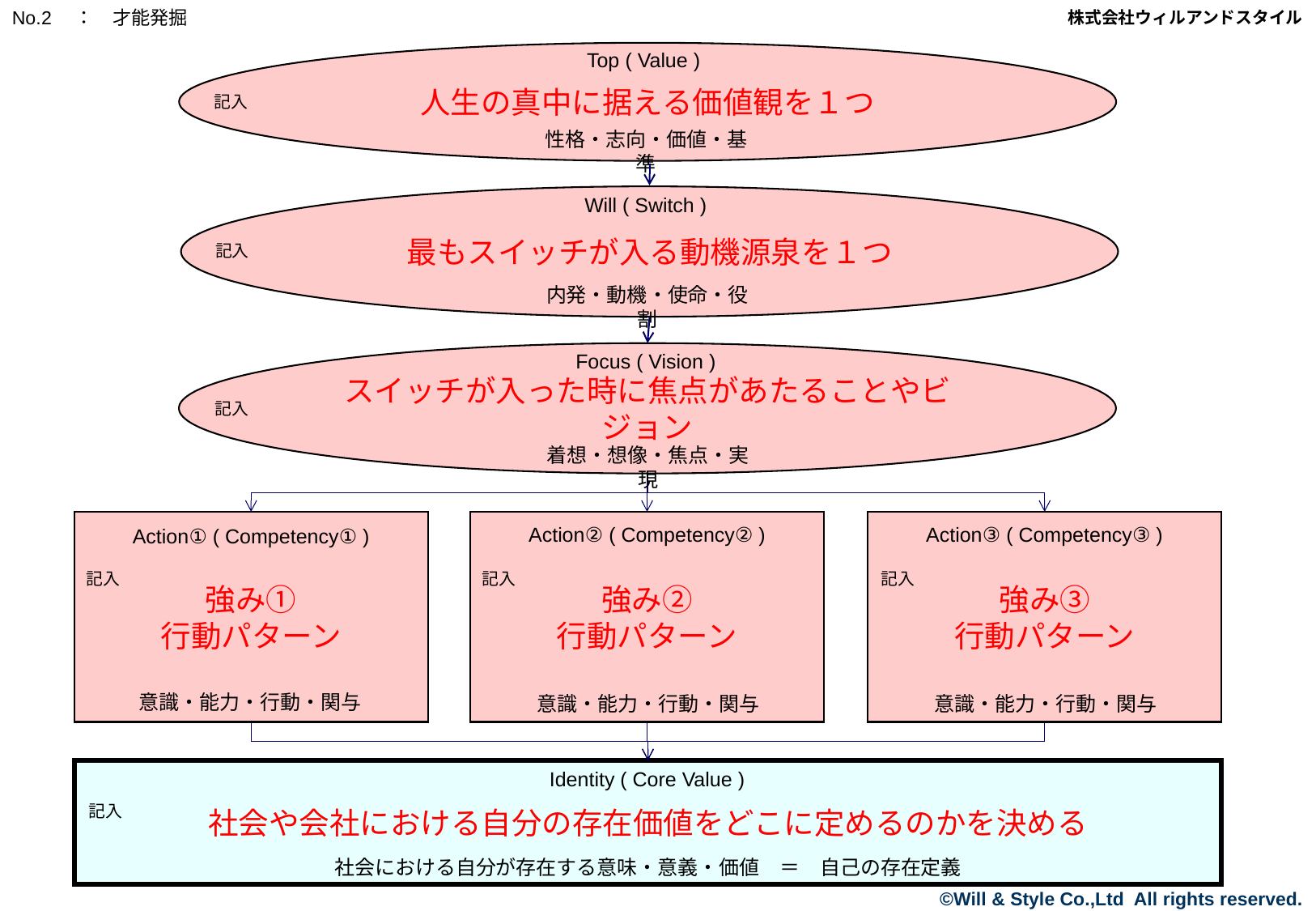

No.2　：　才能発掘
株式会社ウィルアンドスタイル
Top ( Value )
人生の真中に据える価値観を１つ
記入
性格・志向・価値・基準
Will ( Switch )
最もスイッチが入る動機源泉を１つ
記入
内発・動機・使命・役割
Focus ( Vision )
スイッチが入った時に焦点があたることやビジョン
記入
着想・想像・焦点・実現
強み①
行動パターン
強み②
行動パターン
強み③
行動パターン
Action② ( Competency② )

Action③ ( Competency③ )

Action① ( Competency① )

記入
記入
記入
意識・能力・行動・関与
意識・能力・行動・関与
意識・能力・行動・関与
社会や会社における自分の存在価値をどこに定めるのかを決める
Identity ( Core Value )
記入
社会における自分が存在する意味・意義・価値　＝　自己の存在定義
©Will & Style Co.,Ltd  All rights reserved.